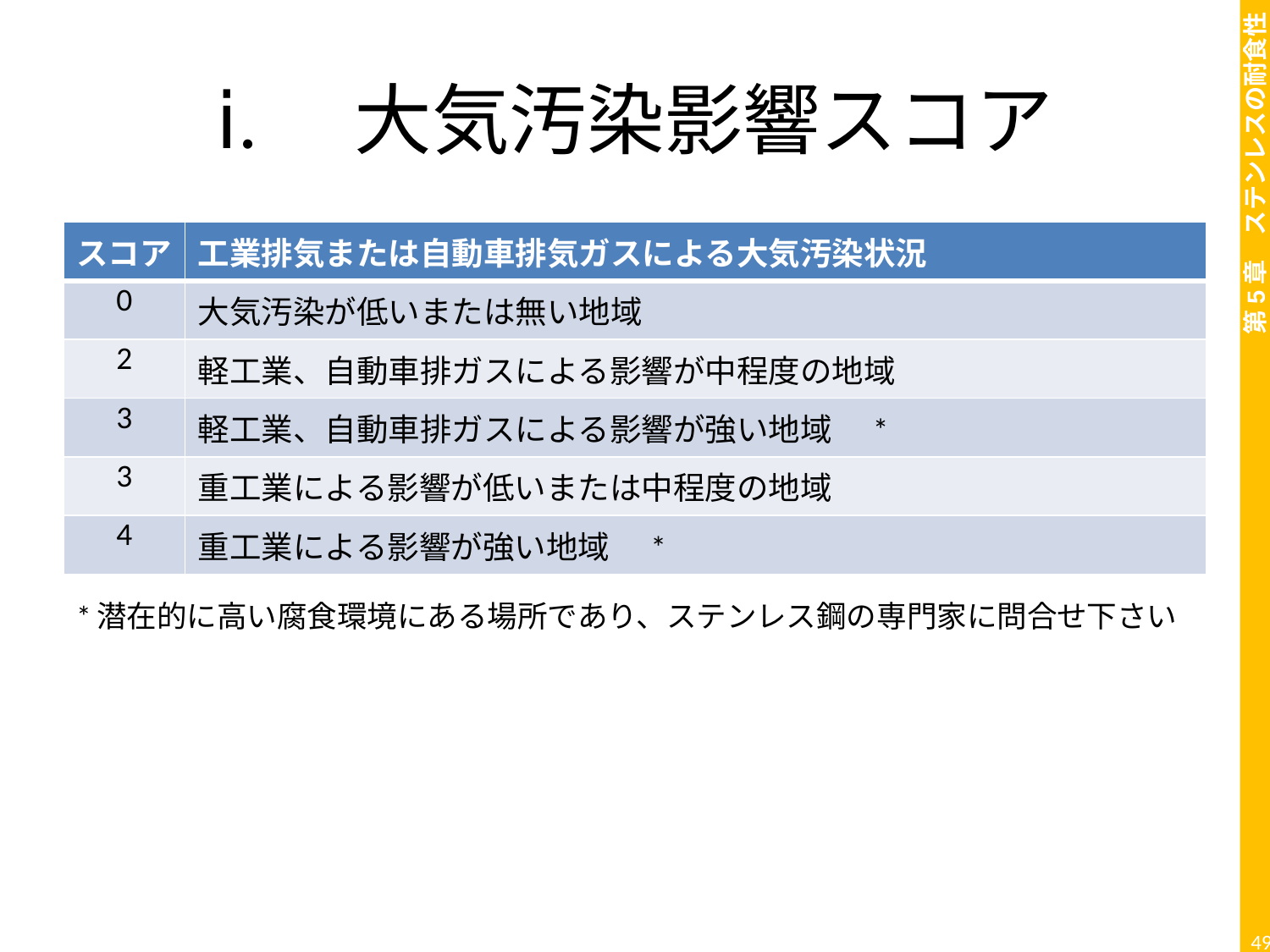

# ⅰ.　大気汚染影響スコア
| スコア | 工業排気または自動車排気ガスによる大気汚染状況 |
| --- | --- |
| 0 | 大気汚染が低いまたは無い地域 |
| 2 | 軽工業、自動車排ガスによる影響が中程度の地域 |
| 3 | 軽工業、自動車排ガスによる影響が強い地域　\* |
| 3 | 重工業による影響が低いまたは中程度の地域 |
| 4 | 重工業による影響が強い地域　\* |
*潜在的に高い腐食環境にある場所であり、ステンレス鋼の専門家に問合せ下さい

49